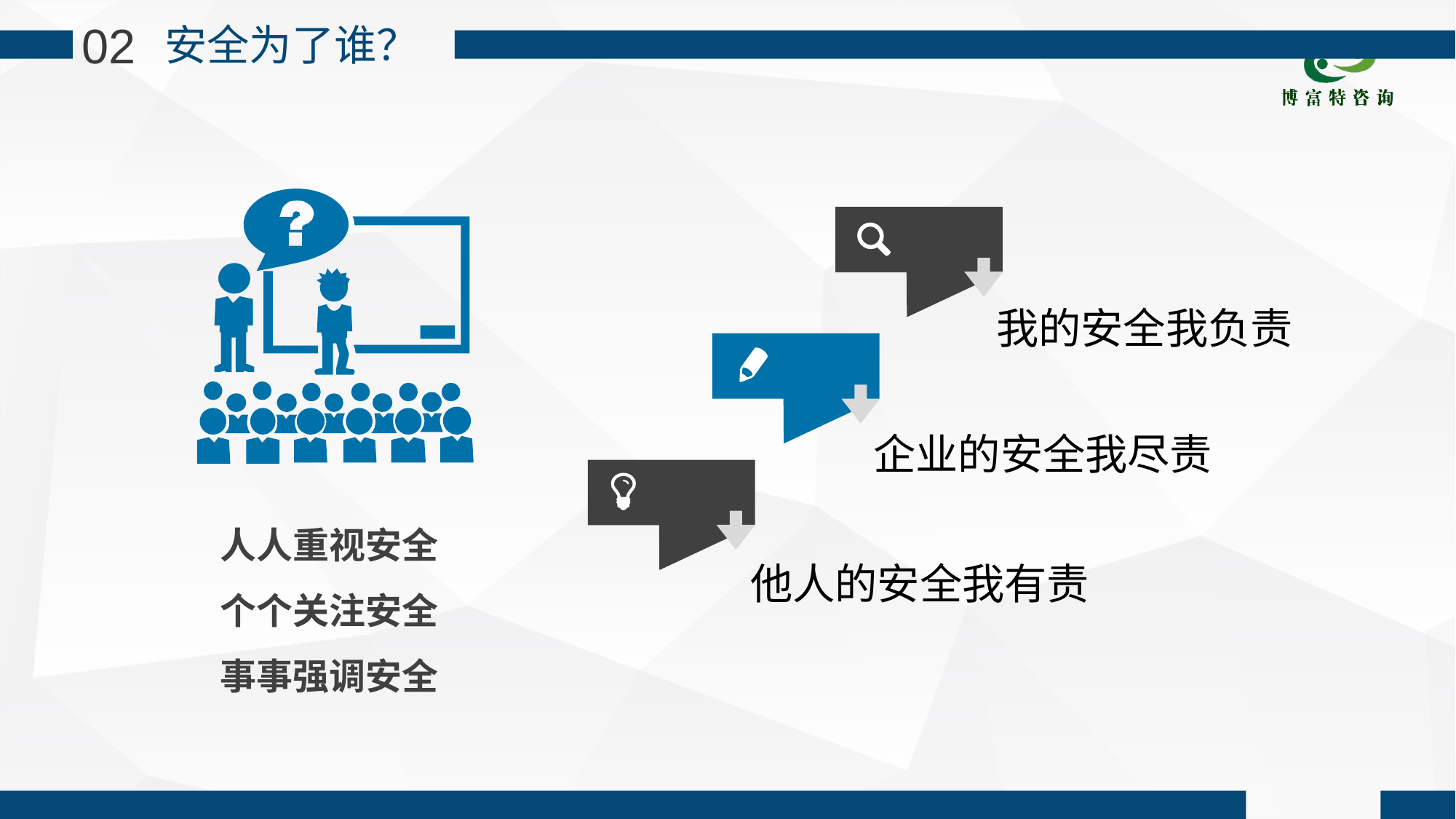

02
安全为了谁？

我的安全我负责

企业的安全我尽责

他人的安全我有责
人人重视安全
个个关注安全
事事强调安全